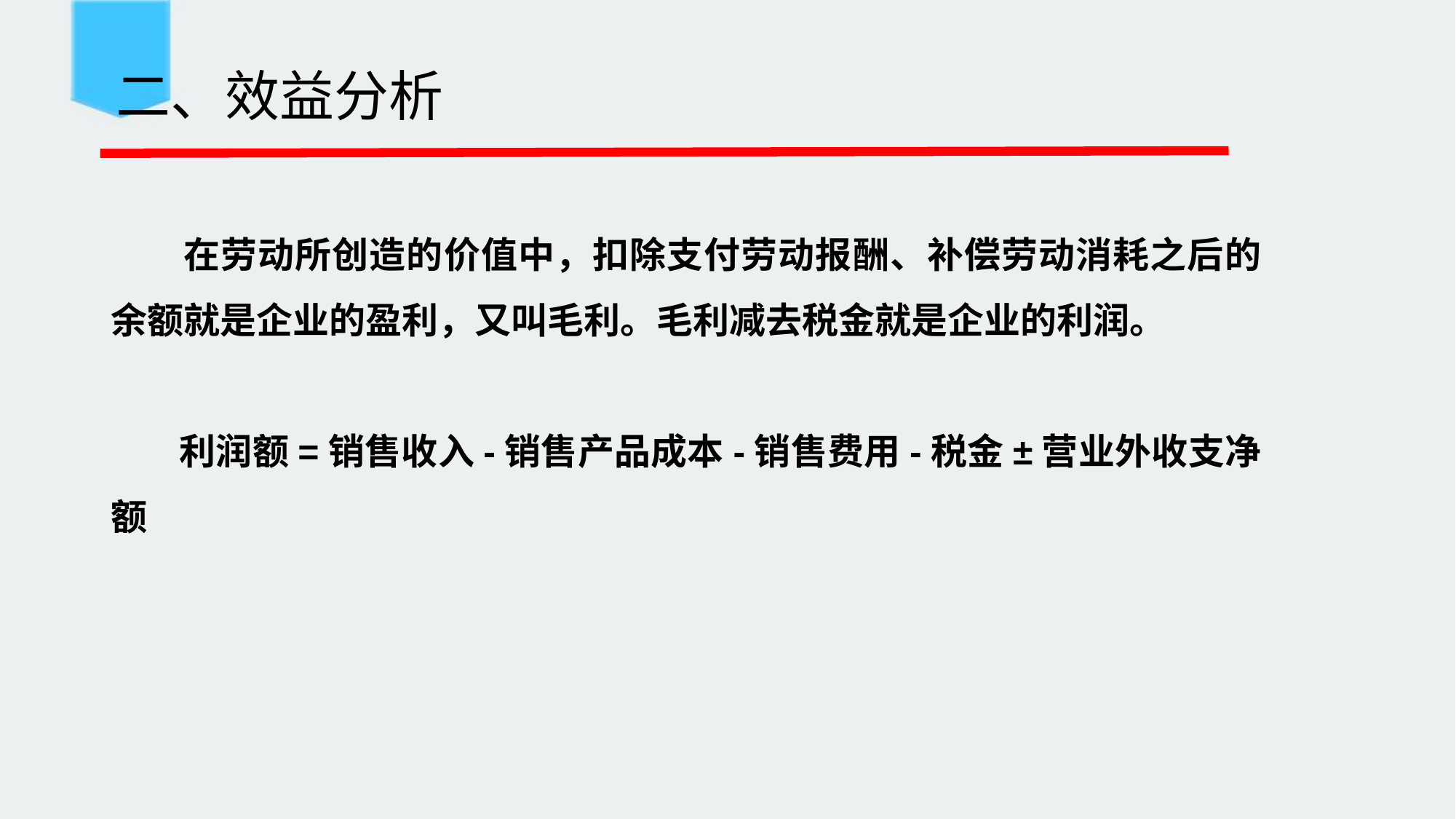

二、效益分析
       在劳动所创造的价值中，扣除支付劳动报酬、补偿劳动消耗之后的余额就是企业的盈利，又叫毛利。毛利减去税金就是企业的利润。

       利润额=销售收入-销售产品成本-销售费用-税金±营业外收支净额